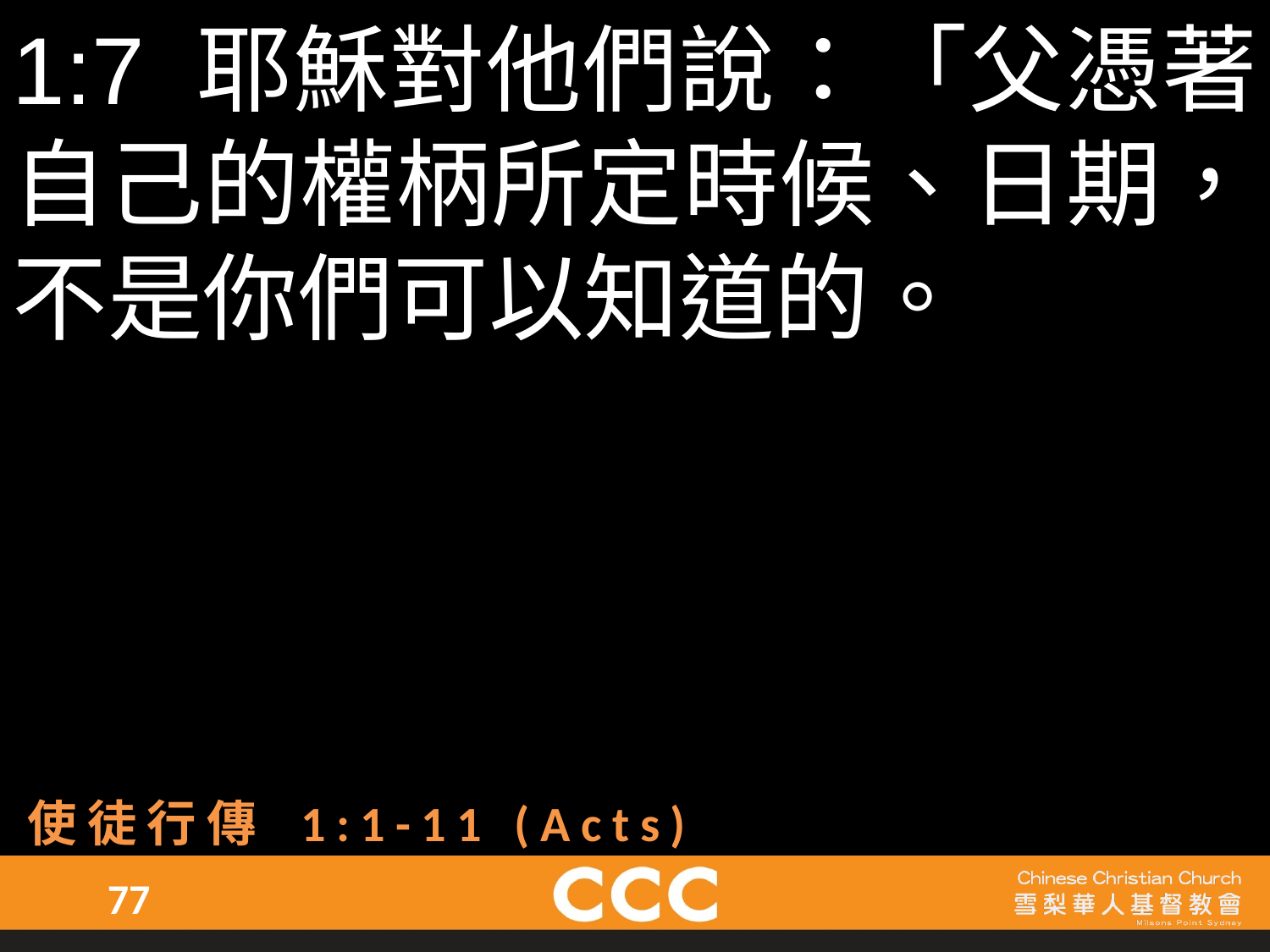

1:7 耶穌對他們說：「父憑著自己的權柄所定時候、日期，不是你們可以知道的。
使徒行傳 1:1-11 (Acts)
77